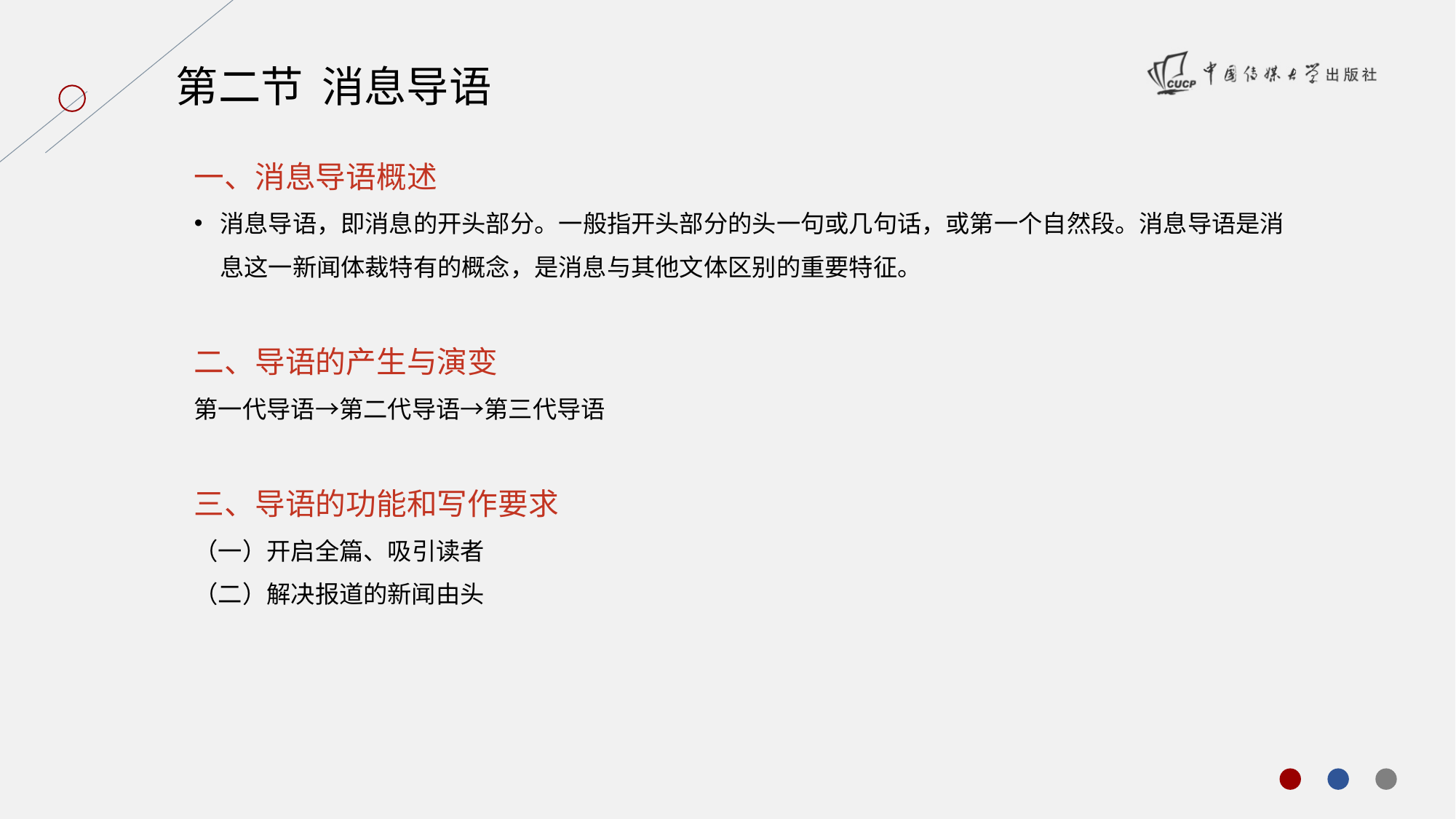

第二节  消息导语

一、消息导语概述
消息导语，即消息的开头部分。一般指开头部分的头一句或几句话，或第一个自然段。消息导语是消息这一新闻体裁特有的概念，是消息与其他文体区别的重要特征。

二、导语的产生与演变
第一代导语→第二代导语→第三代导语

三、导语的功能和写作要求
（一）开启全篇、吸引读者
（二）解决报道的新闻由头